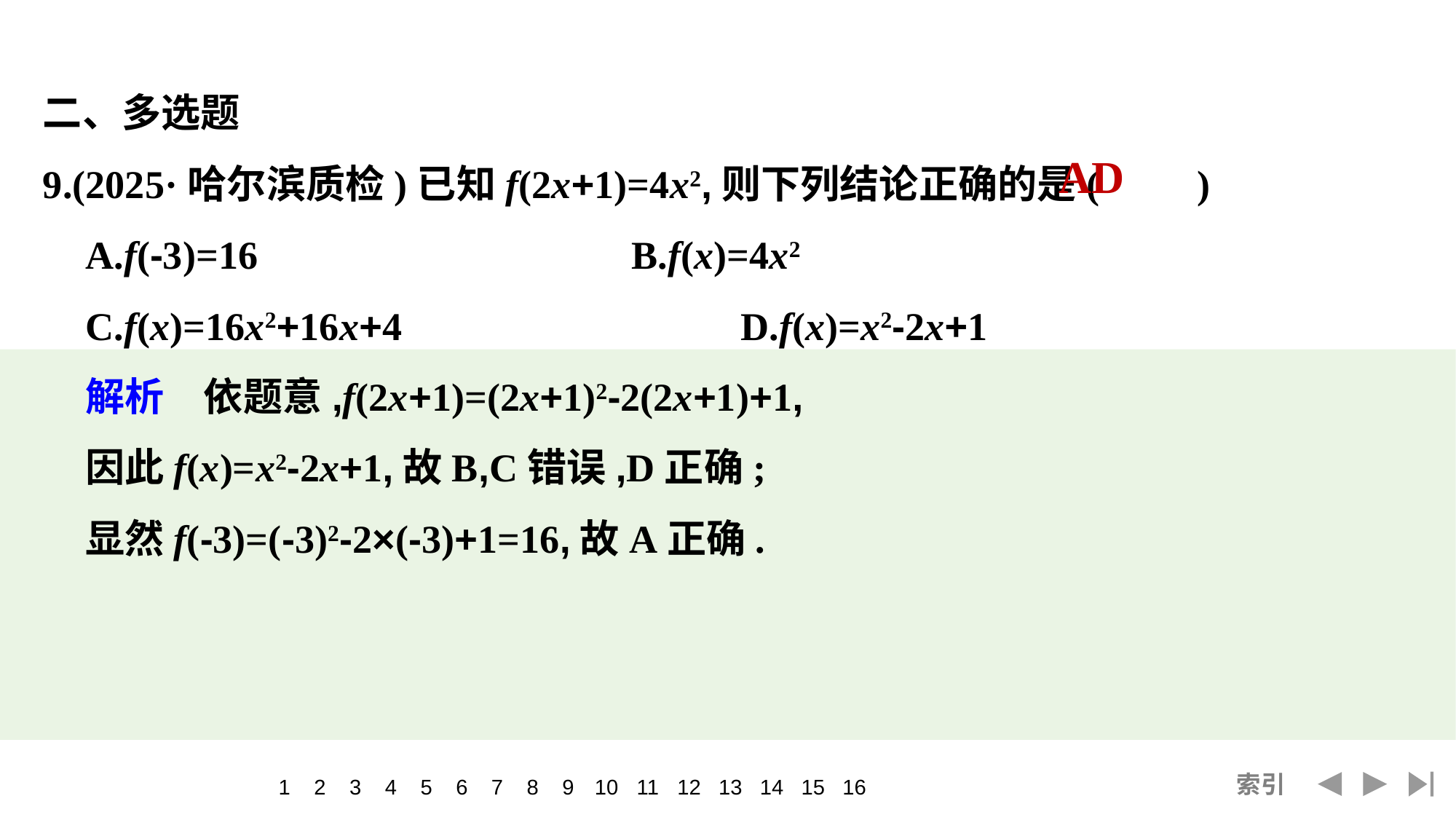

二、多选题
9.(2025·哈尔滨质检)已知f(2x+1)=4x2,则下列结论正确的是(　　)
	A.f(-3)=16				B.f(x)=4x2
	C.f(x)=16x2+16x+4				D.f(x)=x2-2x+1
	解析　依题意,f(2x+1)=(2x+1)2-2(2x+1)+1,
	因此f(x)=x2-2x+1,故B,C错误,D正确;
	显然f(-3)=(-3)2-2×(-3)+1=16,故A正确.
AD